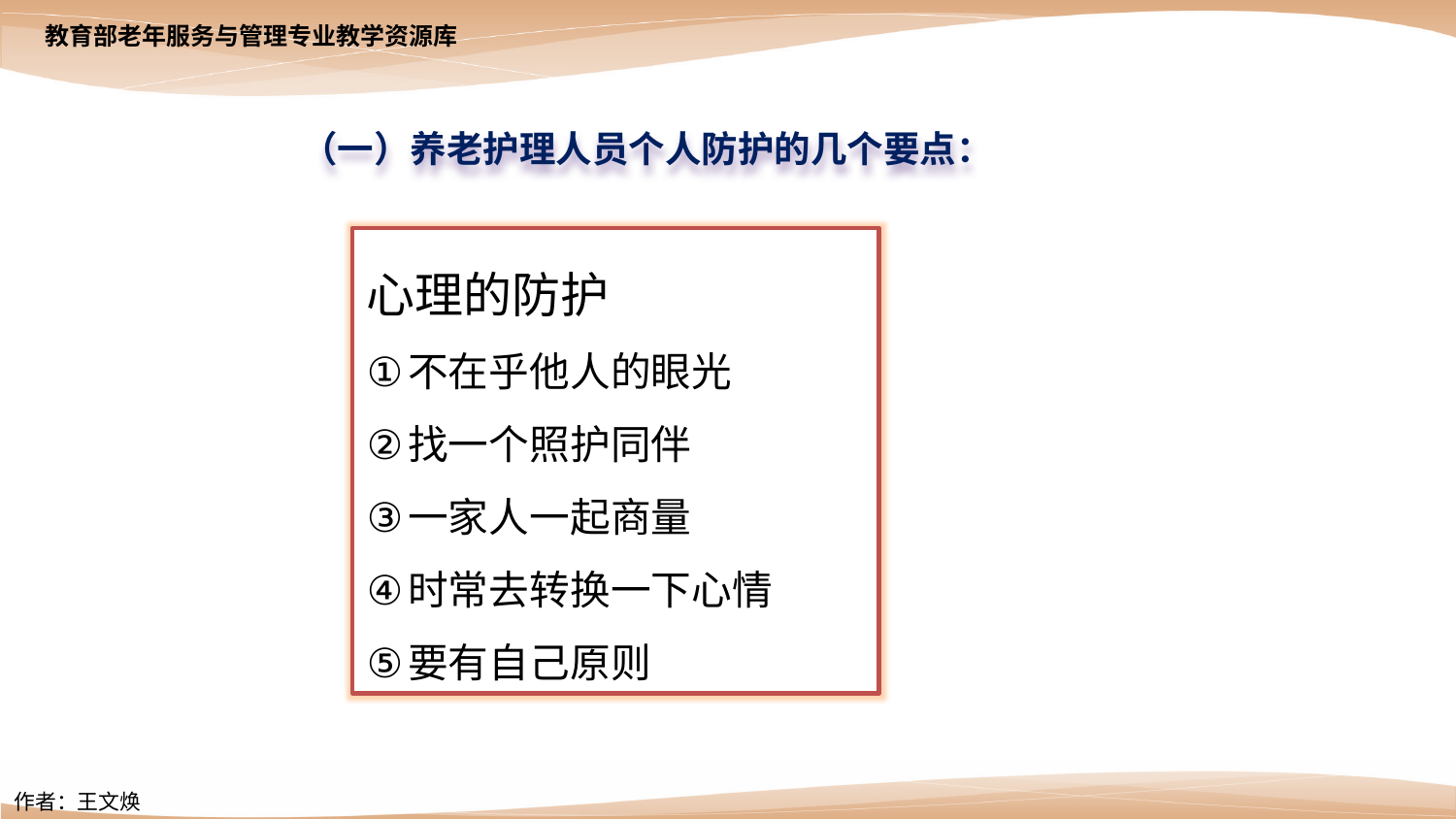

（一）养老护理人员个人防护的几个要点：
心理的防护
不在乎他人的眼光
找一个照护同伴
一家人一起商量
时常去转换一下心情
要有自己原则